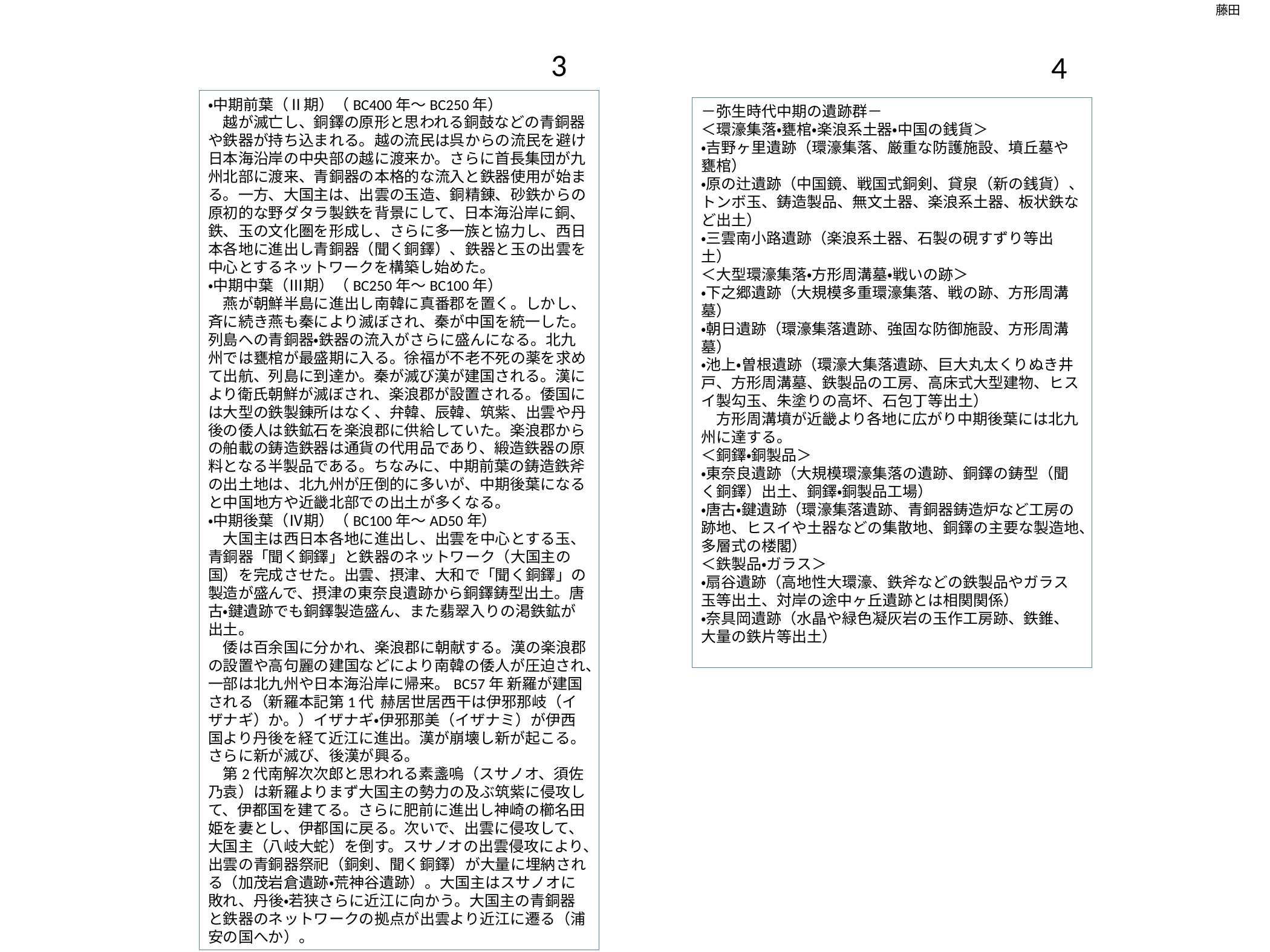

藤田
3
4
・中期前葉（Ⅱ期）（BC400年～BC250年）
　越が滅亡し、銅鐸の原形と思われる銅鼓などの青銅器や鉄器が持ち込まれる。越の流民は呉からの流民を避け日本海沿岸の中央部の越に渡来か。さらに首長集団が九州北部に渡来、青銅器の本格的な流入と鉄器使用が始まる。一方、大国主は、出雲の玉造、銅精錬、砂鉄からの原初的な野ダタラ製鉄を背景にして、日本海沿岸に銅、鉄、玉の文化圏を形成し、さらに多一族と協力し、西日本各地に進出し青銅器（聞く銅鐸）、鉄器と玉の出雲を中心とするネットワークを構築し始めた。
・中期中葉（Ⅲ期）（BC250年～BC100年）
　燕が朝鮮半島に進出し南韓に真番郡を置く。しかし、斉に続き燕も秦により滅ぼされ、秦が中国を統一した。列島への青銅器・鉄器の流入がさらに盛んになる。北九州では甕棺が最盛期に入る。徐福が不老不死の薬を求めて出航、列島に到達か。秦が滅び漢が建国される。漢により衛氏朝鮮が滅ぼされ、楽浪郡が設置される。倭国には大型の鉄製錬所はなく、弁韓、辰韓、筑紫、出雲や丹後の倭人は鉄鉱石を楽浪郡に供給していた。楽浪郡からの舶載の鋳造鉄器は通貨の代用品であり、緞造鉄器の原料となる半製品である。ちなみに、中期前葉の鋳造鉄斧の出土地は、北九州が圧倒的に多いが、中期後葉になると中国地方や近畿北部での出土が多くなる。
・中期後葉（Ⅳ期）（BC100年～AD50年）
　大国主は西日本各地に進出し、出雲を中心とする玉、青銅器「聞く銅鐸」と鉄器のネットワーク（大国主の国）を完成させた。出雲、摂津、大和で「聞く銅鐸」の製造が盛んで、摂津の東奈良遺跡から銅鐸鋳型出土。唐古・鍵遺跡でも銅鐸製造盛ん、また翡翠入りの渇鉄鉱が出土。
　倭は百余国に分かれ、楽浪郡に朝献する。漢の楽浪郡の設置や高句麗の建国などにより南韓の倭人が圧迫され、一部は北九州や日本海沿岸に帰来。BC57年 新羅が建国される（新羅本記第1代  赫居世居西干は伊邪那岐（イザナギ）か。）イザナギ・伊邪那美（イザナミ）が伊西国より丹後を経て近江に進出。漢が崩壊し新が起こる。さらに新が滅び、後漢が興る。
　第2代南解次次郎と思われる素盞嗚（スサノオ、須佐乃袁）は新羅よりまず大国主の勢力の及ぶ筑紫に侵攻して、伊都国を建てる。さらに肥前に進出し神崎の櫛名田姫を妻とし、伊都国に戻る。次いで、出雲に侵攻して、大国主（八岐大蛇）を倒す。スサノオの出雲侵攻により、出雲の青銅器祭祀（銅剣、聞く銅鐸）が大量に埋納される（加茂岩倉遺跡・荒神谷遺跡）。大国主はスサノオに敗れ、丹後・若狭さらに近江に向かう。大国主の青銅器と鉄器のネットワークの拠点が出雲より近江に遷る（浦安の国へか）。
－弥生時代中期の遺跡群－
＜環濠集落・甕棺・楽浪系土器・中国の銭貨＞
・吉野ヶ里遺跡（環濠集落、厳重な防護施設、墳丘墓や甕棺）
・原の辻遺跡（中国鏡、戦国式銅剣、貸泉（新の銭貨）、トンボ玉、鋳造製品、無文土器、楽浪系土器、板状鉄など出土）
・三雲南小路遺跡（楽浪系土器、石製の硯すずり等出土）
＜大型環濠集落・方形周溝墓・戦いの跡＞
・下之郷遺跡（大規模多重環濠集落、戦の跡、方形周溝墓）
・朝日遺跡（環濠集落遺跡、強固な防御施設、方形周溝墓）
・池上・曽根遺跡（環濠大集落遺跡、巨大丸太くりぬき井戸、方形周溝墓、鉄製品の工房、高床式大型建物、ヒスイ製勾玉、朱塗りの高坏、石包丁等出土）
　方形周溝墳が近畿より各地に広がり中期後葉には北九州に達する。
＜銅鐸・銅製品＞
・東奈良遺跡（大規模環濠集落の遺跡、銅鐸の鋳型（聞く銅鐸）出土、銅鐸・銅製品工場）
・唐古・鍵遺跡（環濠集落遺跡、青銅器鋳造炉など工房の跡地、ヒスイや土器などの集散地、銅鐸の主要な製造地、多層式の楼閣）
＜鉄製品・ガラス＞
・扇谷遺跡（高地性大環濠、鉄斧などの鉄製品やガラス玉等出土、対岸の途中ヶ丘遺跡とは相関関係）
・奈具岡遺跡（水晶や緑色凝灰岩の玉作工房跡、鉄錐、大量の鉄片等出土）